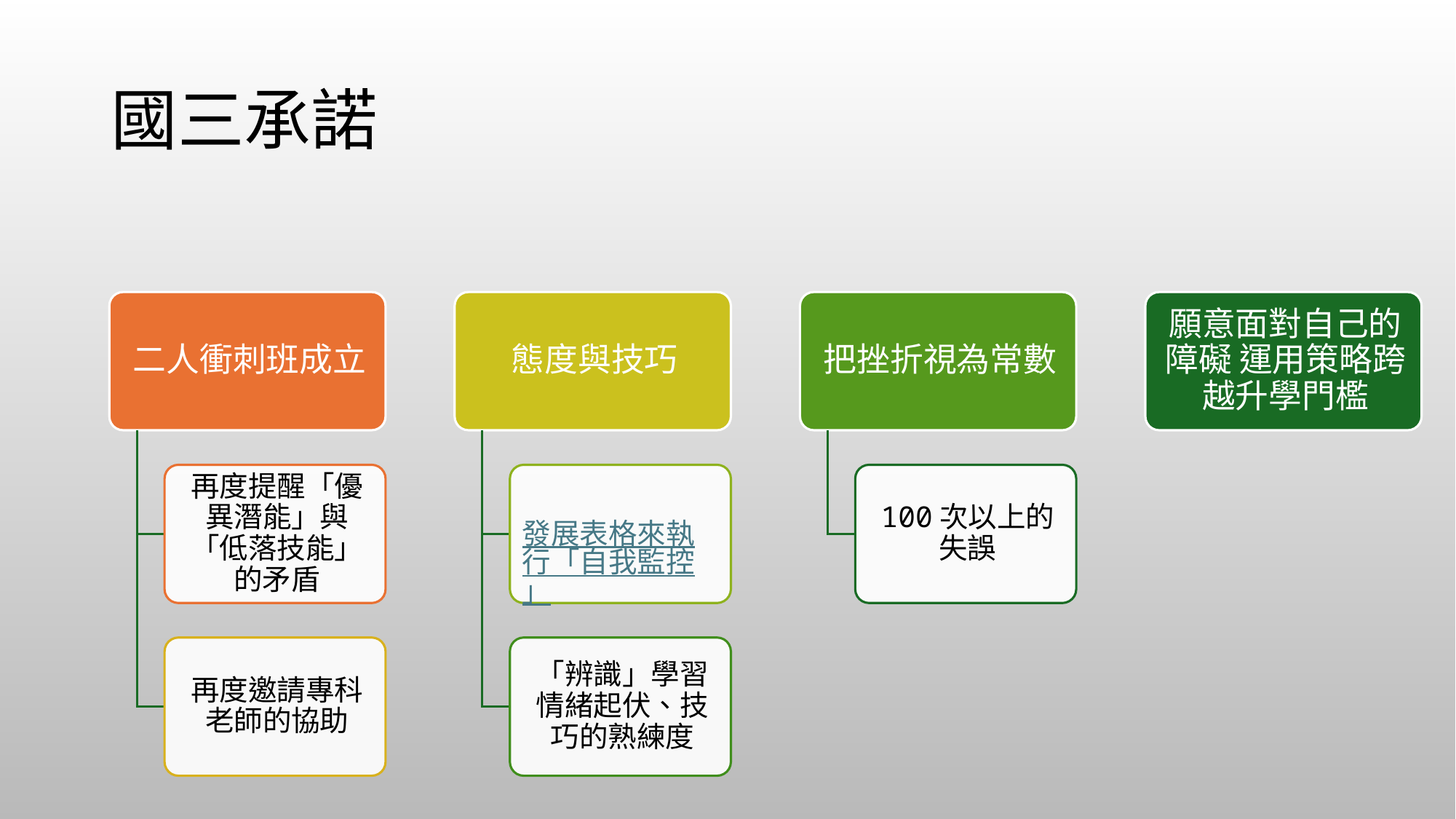

# 國三承諾
二人衝刺班成立
再度提醒「優異潛能」與「低落技能」的矛盾
再度邀請專科老師的協助
態度與技巧
發展表格來執行「自我監控」
「辨識」學習情緒起伏、技巧的熟練度
把挫折視為常數
100次以上的失誤
願意面對自己的障礙 運用策略跨越升學門檻